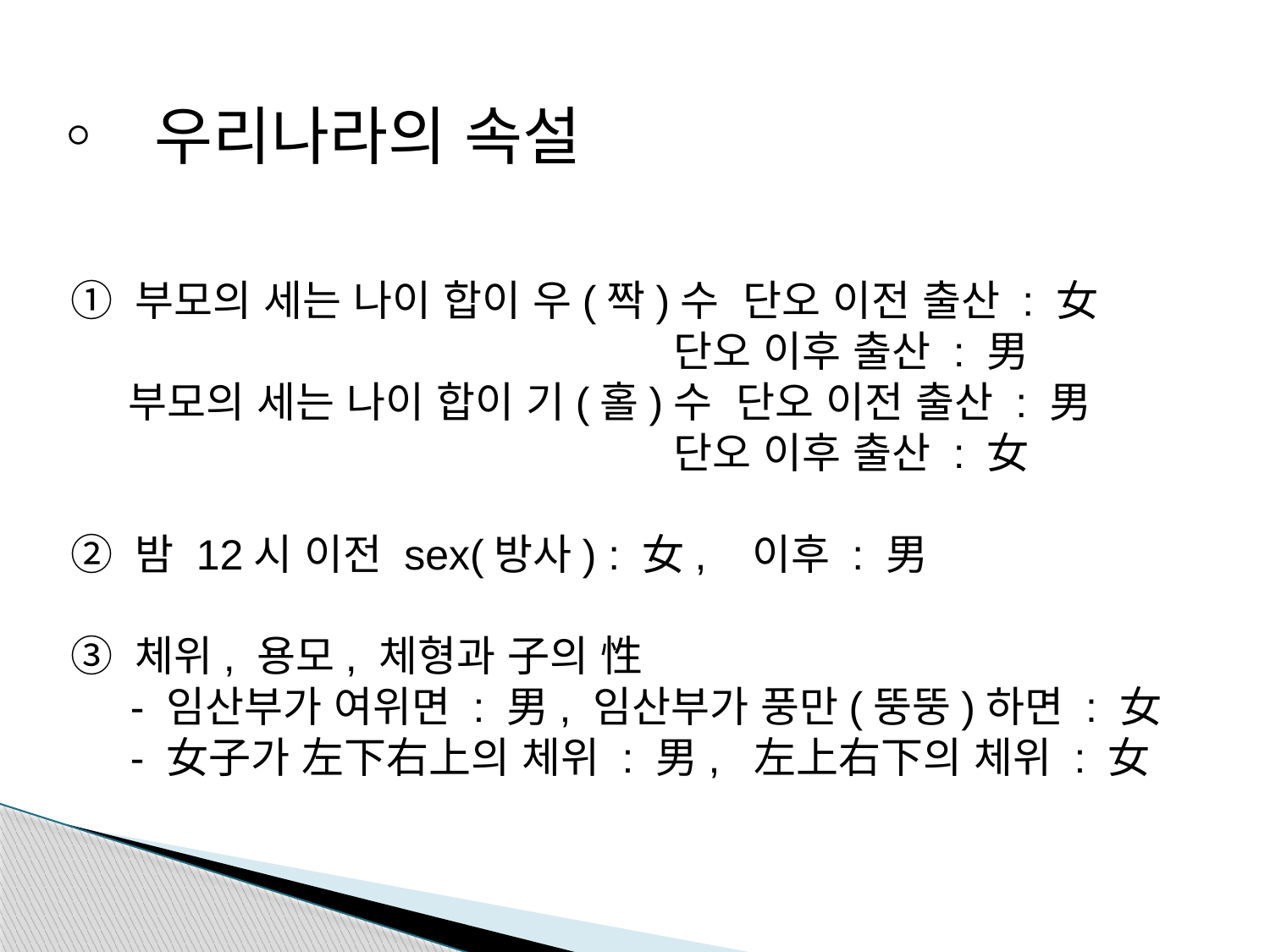

◦  우리나라의 속설

  ① 부모의 세는 나이 합이 우(짝)수  단오 이전 출산 : 女
                                                    단오 이후 출산 : 男
      부모의 세는 나이 합이 기(홀)수  단오 이전 출산 : 男
                                                    단오 이후 출산 : 女

  ② 밤 12시 이전 sex(방사) : 女,   이후 : 男

  ③ 체위, 용모, 체형과 子의 性
       - 임산부가 여위면 : 男, 임산부가 풍만(뚱뚱)하면 : 女
       - 女子가 左下右上의 체위 : 男,  左上右下의 체위 : 女